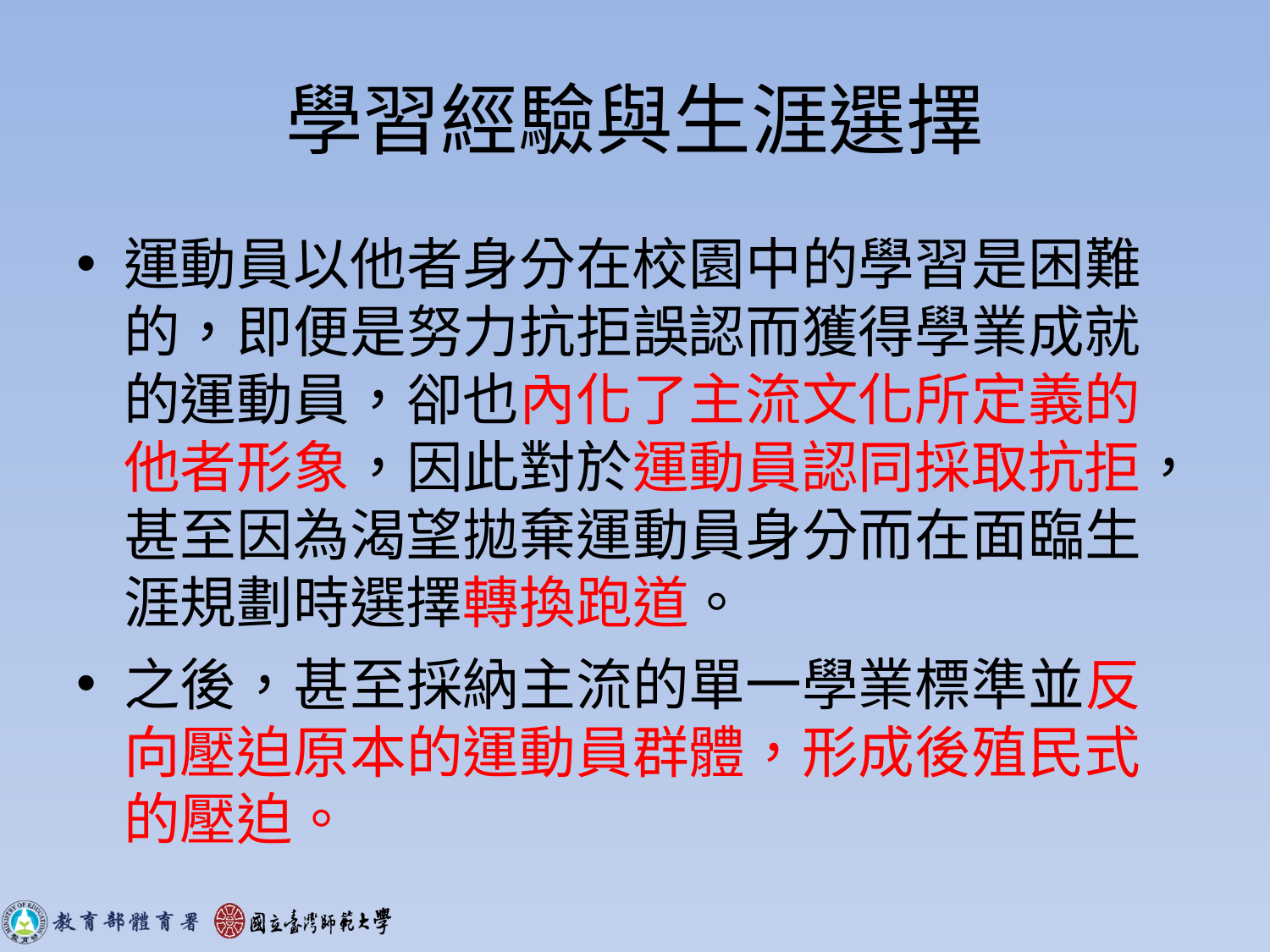

# 學習經驗與生涯選擇
運動員以他者身分在校園中的學習是困難的，即便是努力抗拒誤認而獲得學業成就的運動員，卻也內化了主流文化所定義的他者形象，因此對於運動員認同採取抗拒，甚至因為渴望拋棄運動員身分而在面臨生涯規劃時選擇轉換跑道。
之後，甚至採納主流的單一學業標準並反向壓迫原本的運動員群體，形成後殖民式的壓迫。